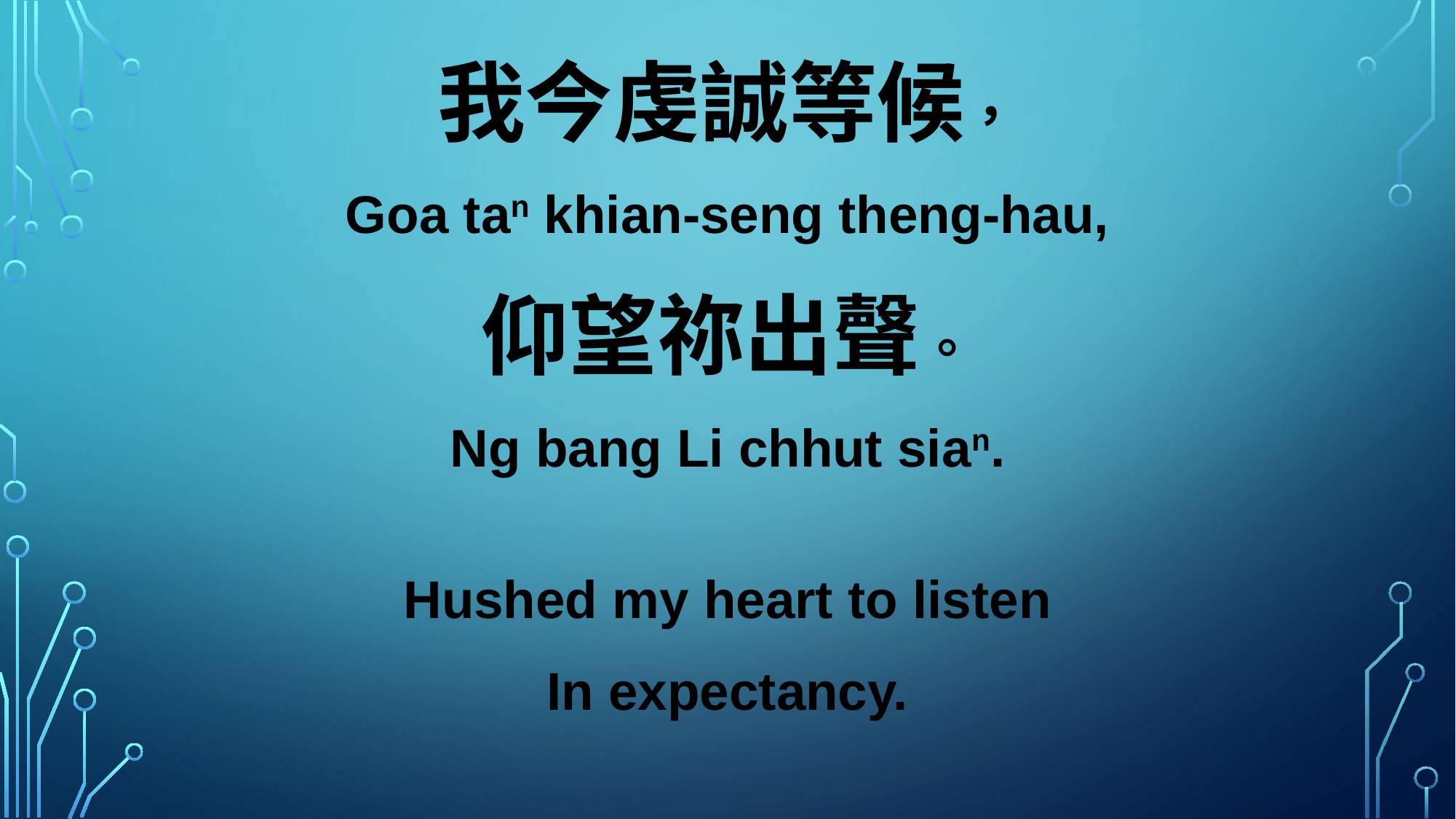

我今虔誠等候，
Goa tan khian-seng theng-hau,
仰望祢出聲。
Ng bang Li chhut sian.

Hushed my heart to listen
In expectancy.